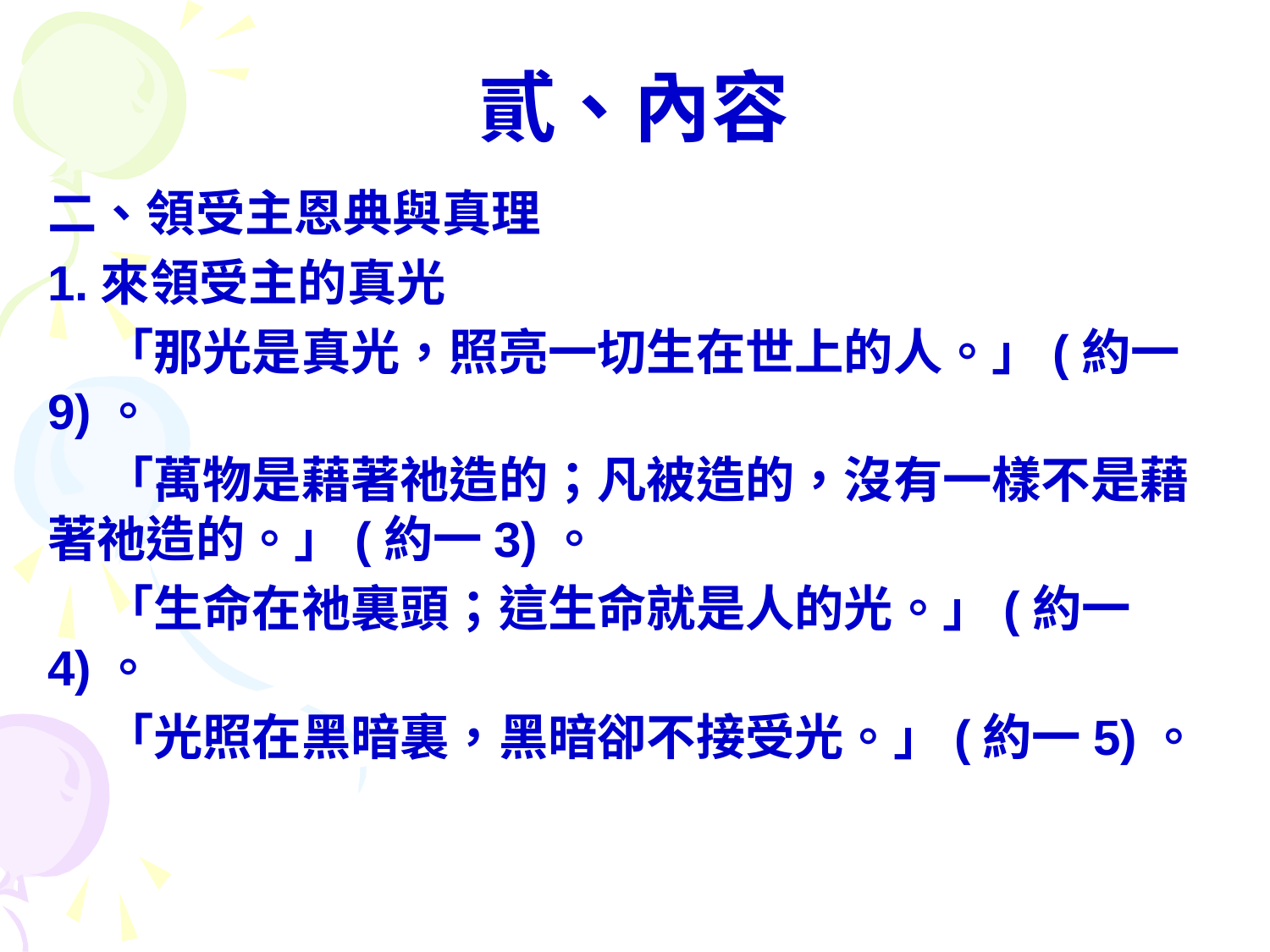

# 貳、內容
二、領受主恩典與真理
1.來領受主的真光
    「那光是真光，照亮一切生在世上的人。」(約一9)。
    「萬物是藉著祂造的；凡被造的，沒有一樣不是藉著祂造的。」(約一3)。
    「生命在祂裏頭；這生命就是人的光。」(約一4)。
    「光照在黑暗裏，黑暗卻不接受光。」(約一5)。